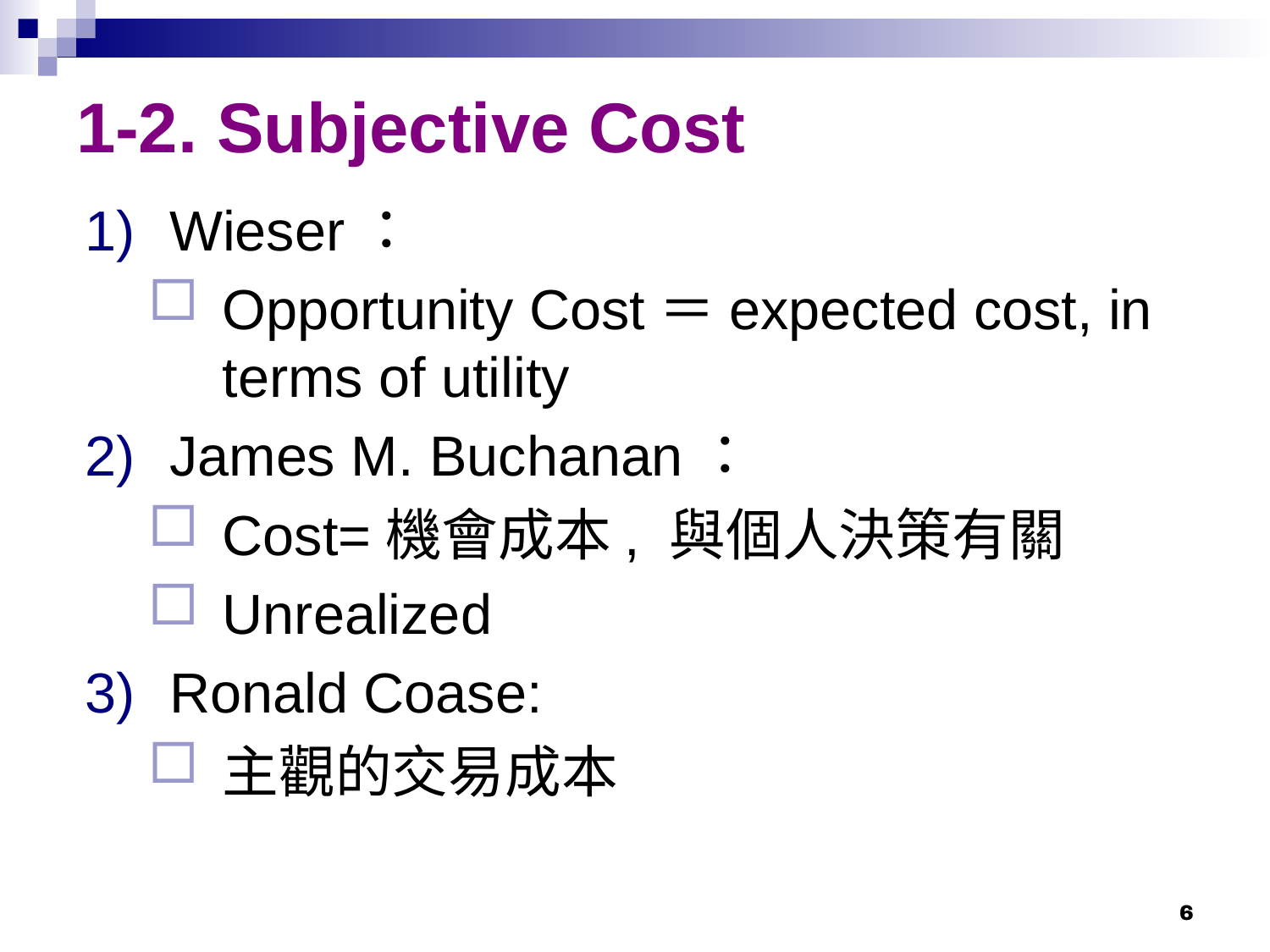

# 1-2. Subjective Cost
Wieser：
Opportunity Cost＝expected cost, in terms of utility
James M. Buchanan：
Cost=機會成本, 與個人決策有關
Unrealized
Ronald Coase:
主觀的交易成本
6